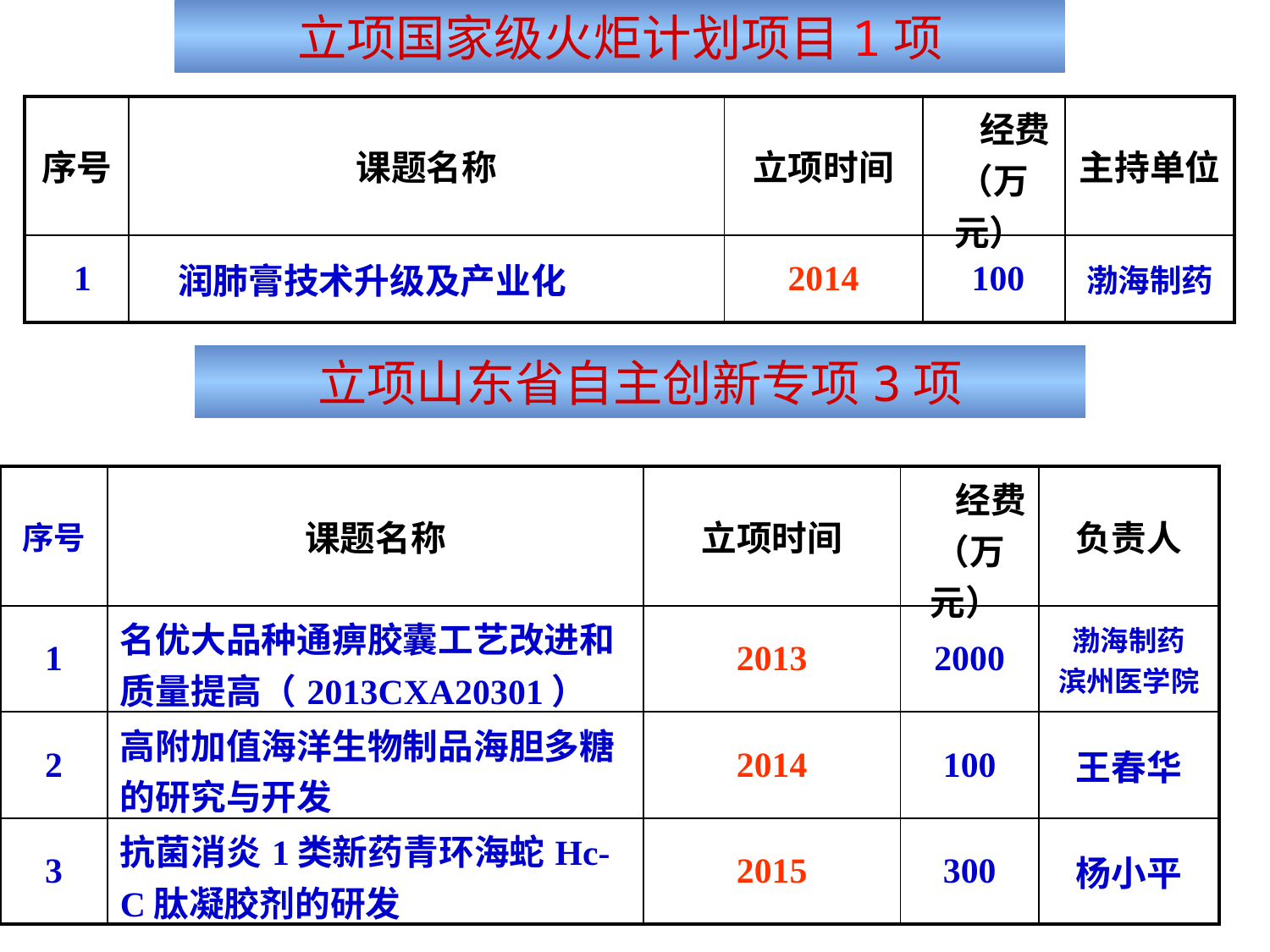

立项国家级火炬计划项目1项
| 序号 | 课题名称 | 立项时间 | 经费 （万元） | 主持单位 |
| --- | --- | --- | --- | --- |
| 1 | 润肺膏技术升级及产业化 | 2014 | 100 | 渤海制药 |
立项山东省自主创新专项3项
| 序号 | 课题名称 | 立项时间 | 经费（万元） | 负责人 |
| --- | --- | --- | --- | --- |
| 1 | 名优大品种通痹胶囊工艺改进和质量提高（2013CXA20301） | 2013 | 2000 | 渤海制药 滨州医学院 |
| 2 | 高附加值海洋生物制品海胆多糖的研究与开发 | 2014 | 100 | 王春华 |
| 3 | 抗菌消炎1类新药青环海蛇Hc-C肽凝胶剂的研发 | 2015 | 300 | 杨小平 |